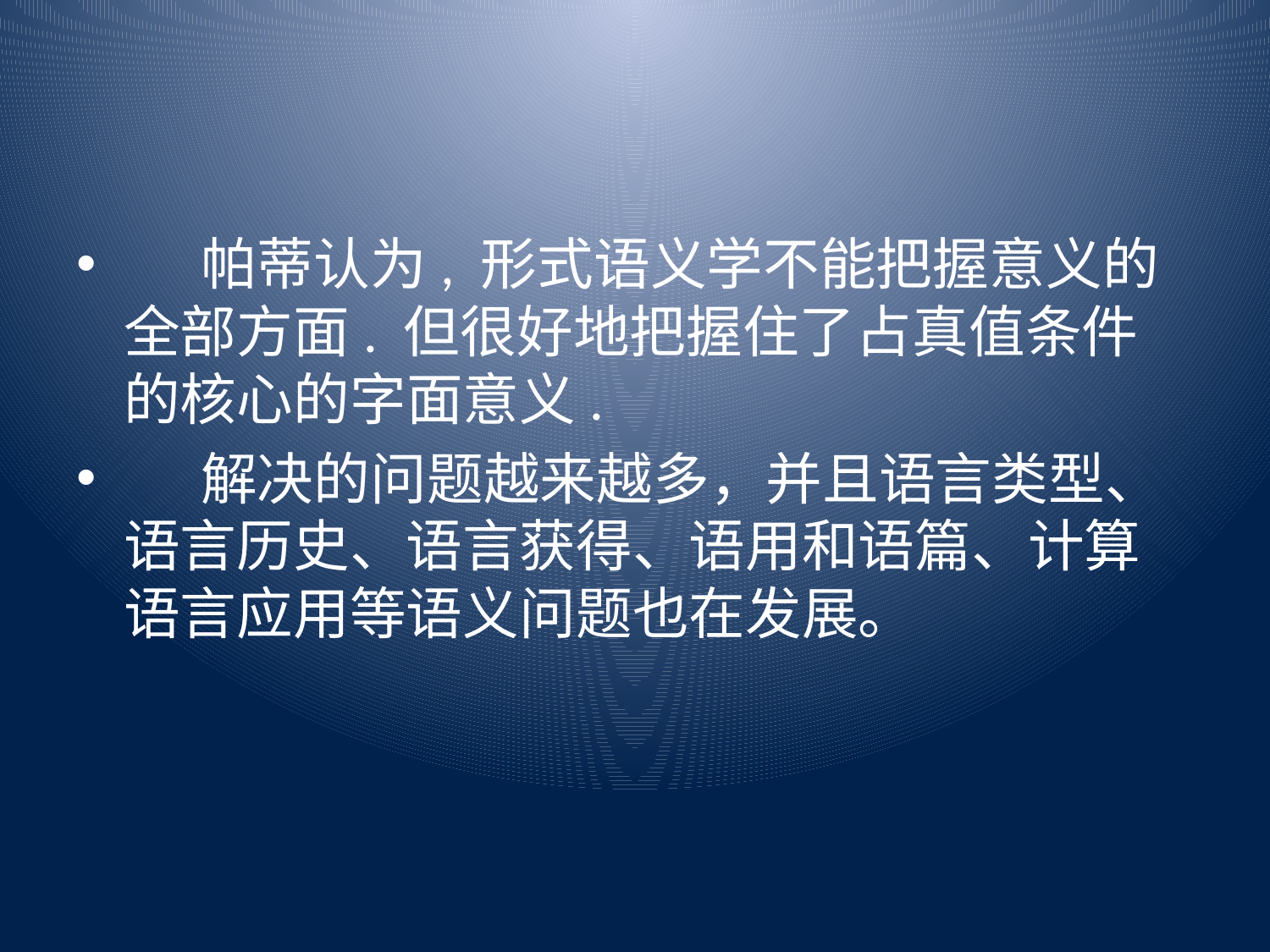

#
     帕蒂认为, 形式语义学不能把握意义的全部方面. 但很好地把握住了占真值条件的核心的字面意义.
     解决的问题越来越多，并且语言类型、语言历史、语言获得、语用和语篇、计算语言应用等语义问题也在发展。